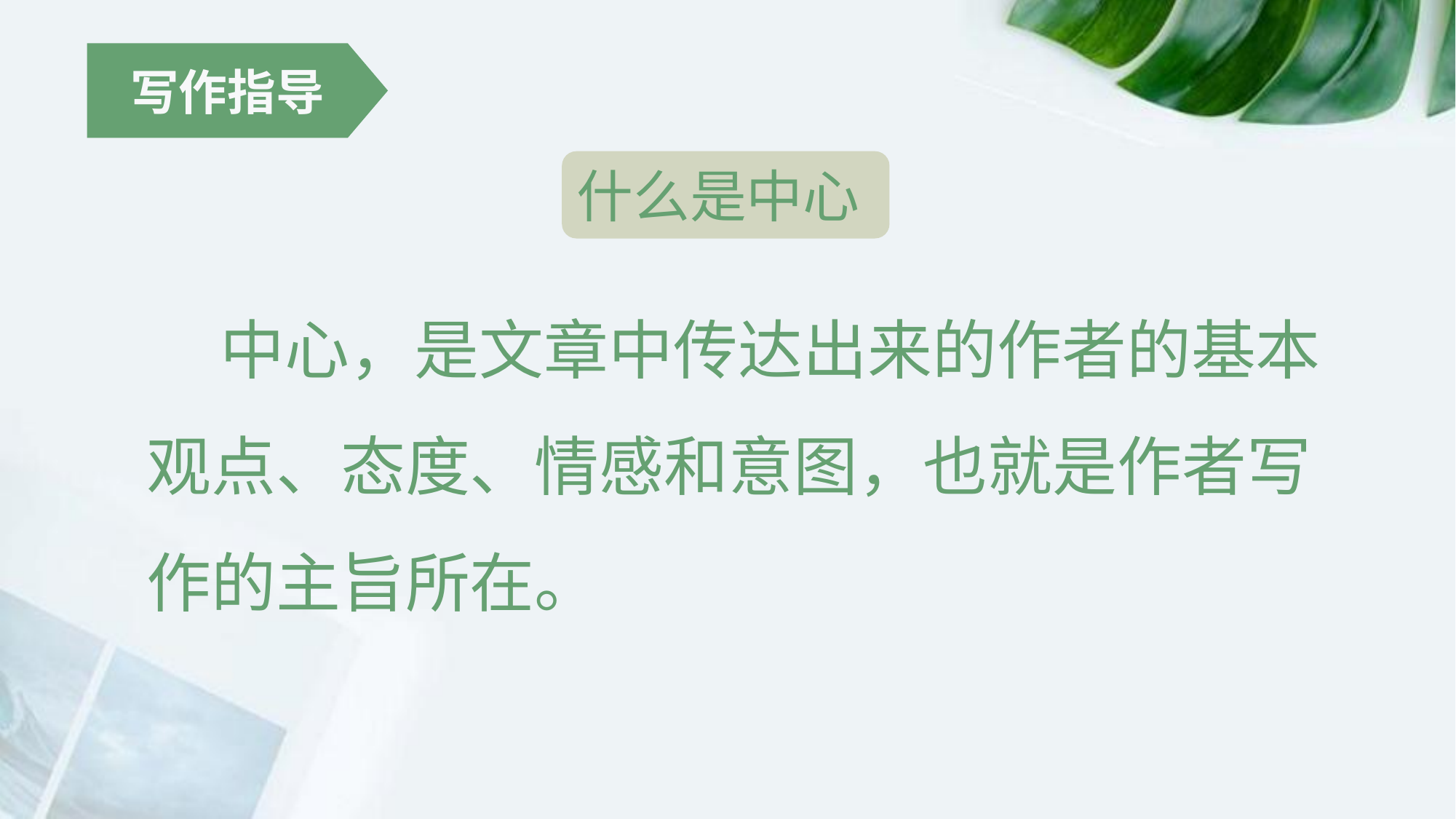

写作指导
什么是中心
    中心，是文章中传达出来的作者的基本观点、态度、情感和意图，也就是作者写作的主旨所在。